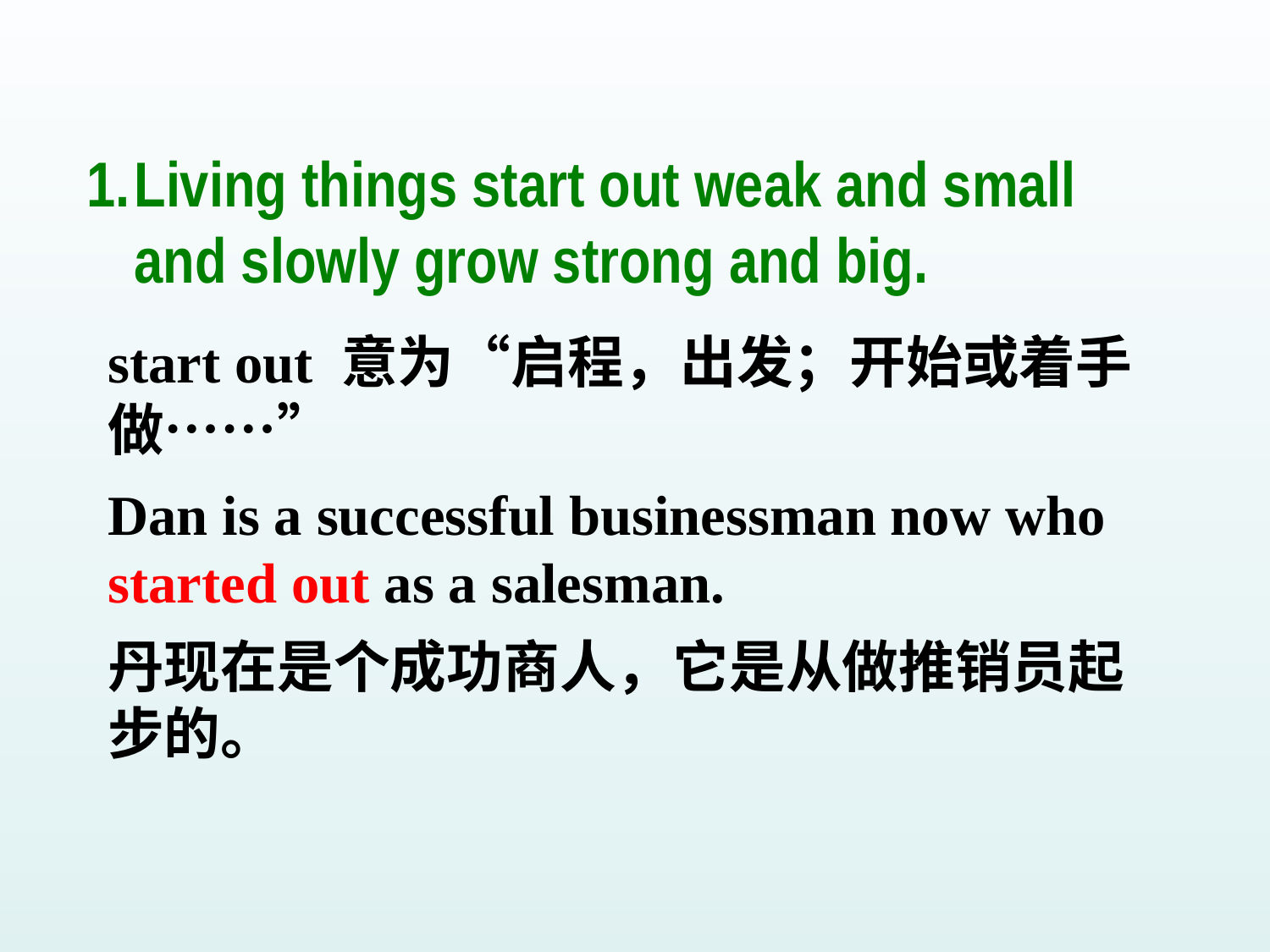

Living things start out weak and small and slowly grow strong and big.
start out 意为“启程，出发；开始或着手做……”
Dan is a successful businessman now who started out as a salesman.
丹现在是个成功商人，它是从做推销员起步的。